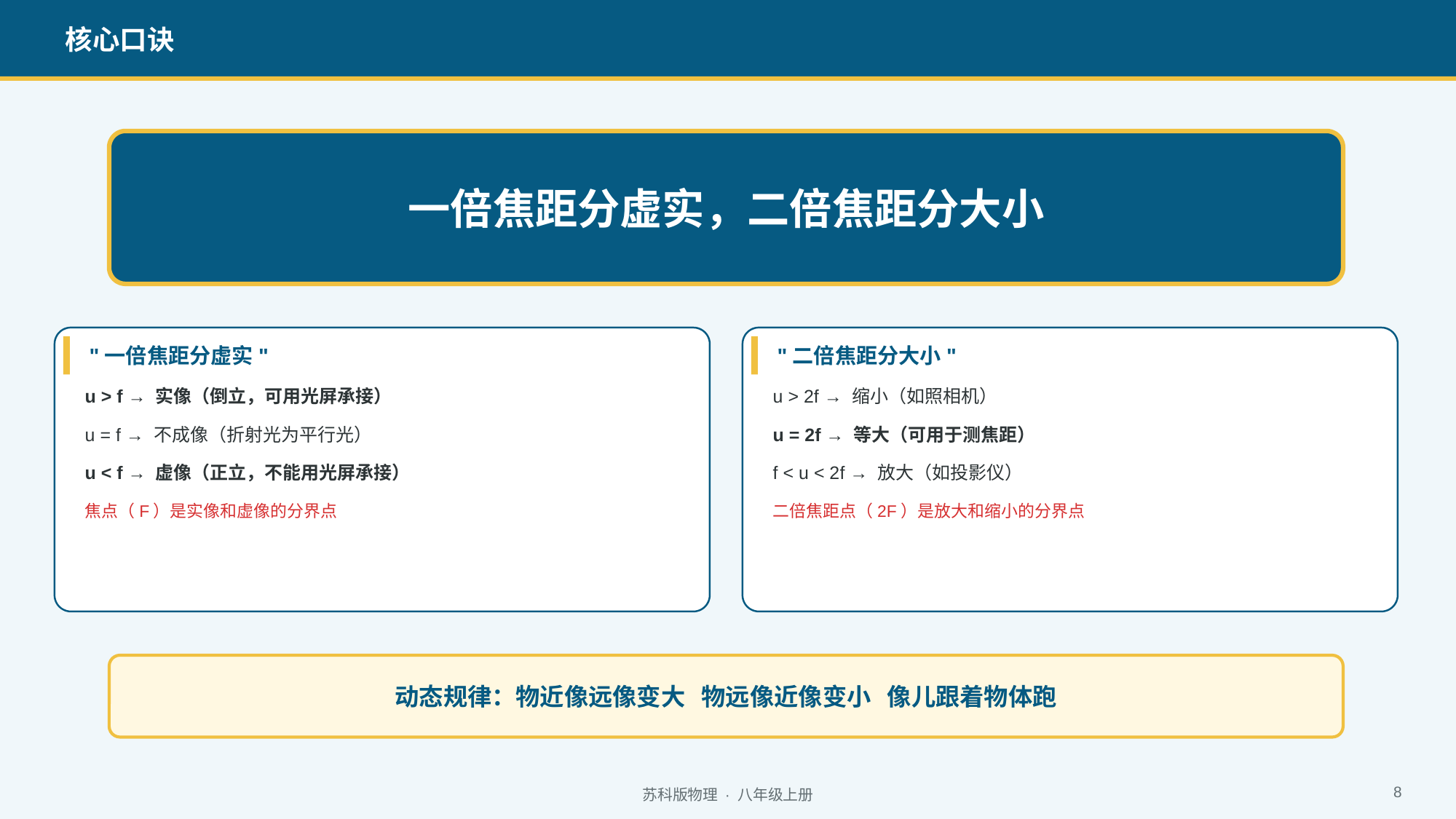

核心口诀

一倍焦距分虚实，二倍焦距分大小

"一倍焦距分虚实"
"二倍焦距分大小"

u > f → 实像（倒立，可用光屏承接）
u > 2f → 缩小（如照相机）
u = f → 不成像（折射光为平行光）
u = 2f → 等大（可用于测焦距）
u < f → 虚像（正立，不能用光屏承接）
f < u < 2f → 放大（如投影仪）
焦点（F）是实像和虚像的分界点
二倍焦距点（2F）是放大和缩小的分界点

动态规律：物近像远像变大   物远像近像变小   像儿跟着物体跑
苏科版物理 · 八年级上册
8